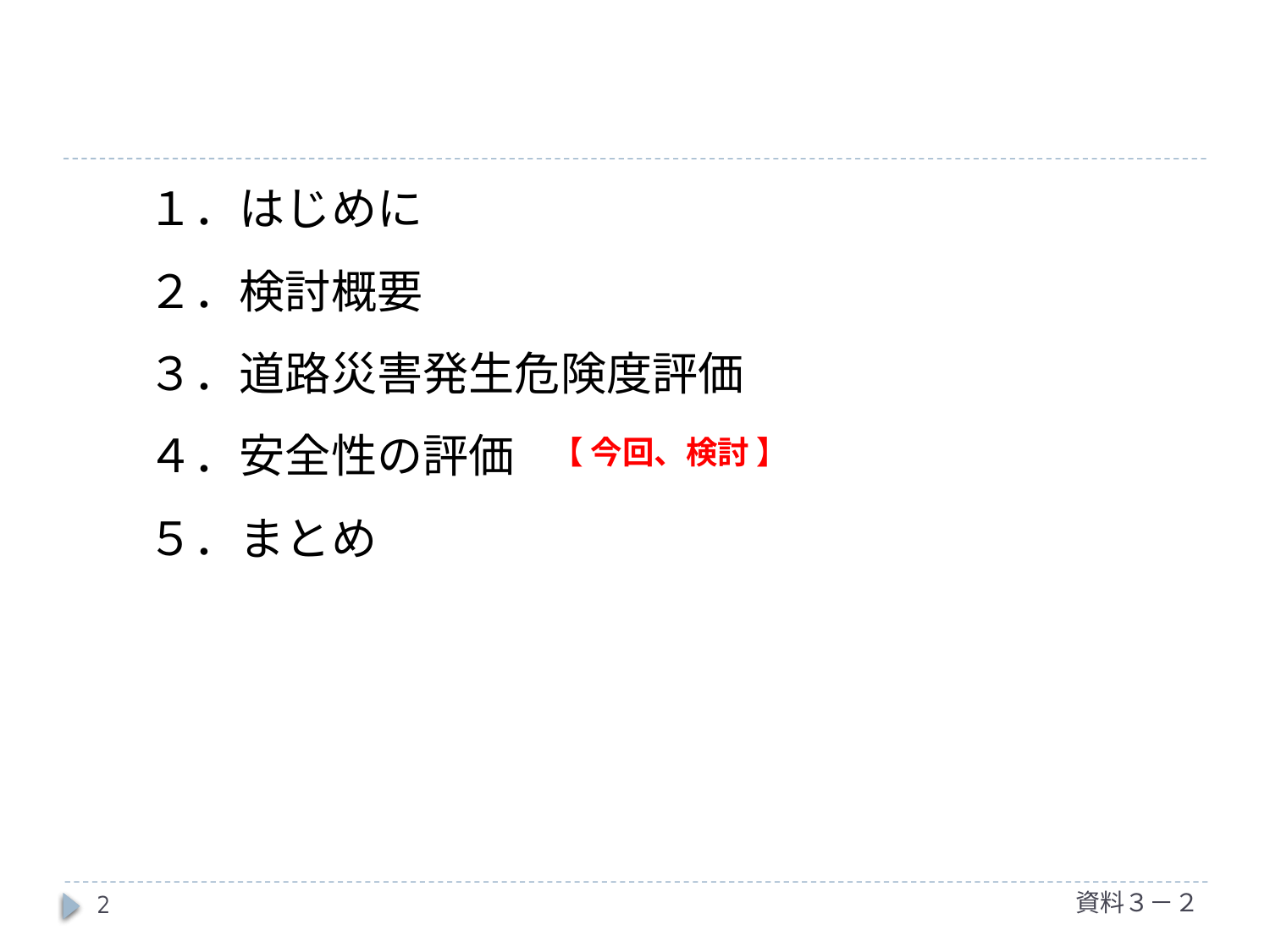

１．はじめに
２．検討概要
３．道路災害発生危険度評価
４．安全性の評価
５．まとめ
【 今回、検討 】
資料３－２
2